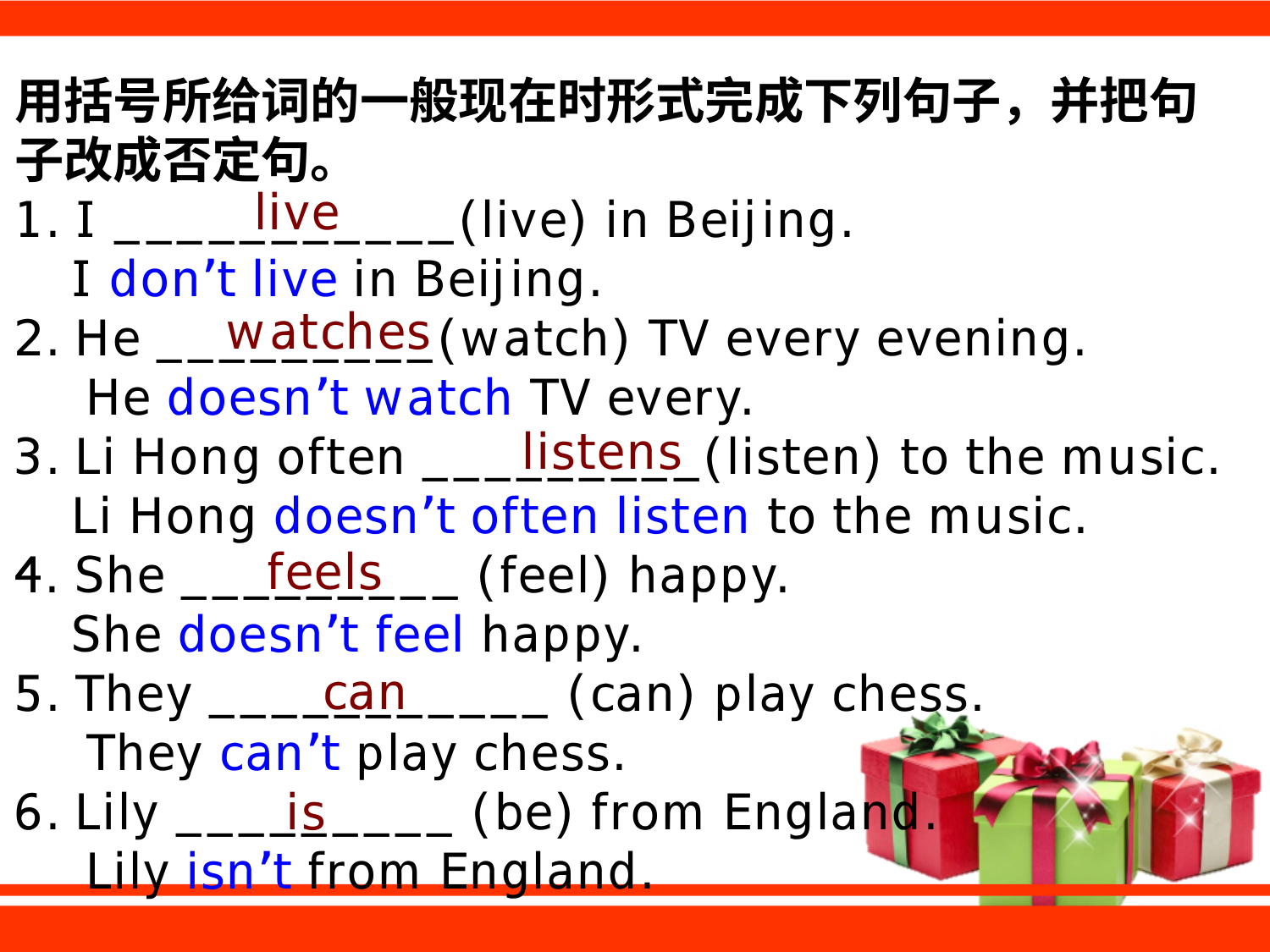

用括号所给词的一般现在时形式完成下列句子，并把句
子改成否定句。
 I ___________(live) in Beijing.
    I don’t live in Beijing.
2. He _________(watch) TV every evening.
     He doesn’t watch TV every.
3. Li Hong often _________(listen) to the music.
    Li Hong doesn’t often listen to the music.
4. She _________ (feel) happy.
    She doesn’t feel happy.
5. They ___________ (can) play chess.
     They can’t play chess.
6. Lily _________ (be) from England.
     Lily isn’t from England.
 live
watches
listens
feels
can
is